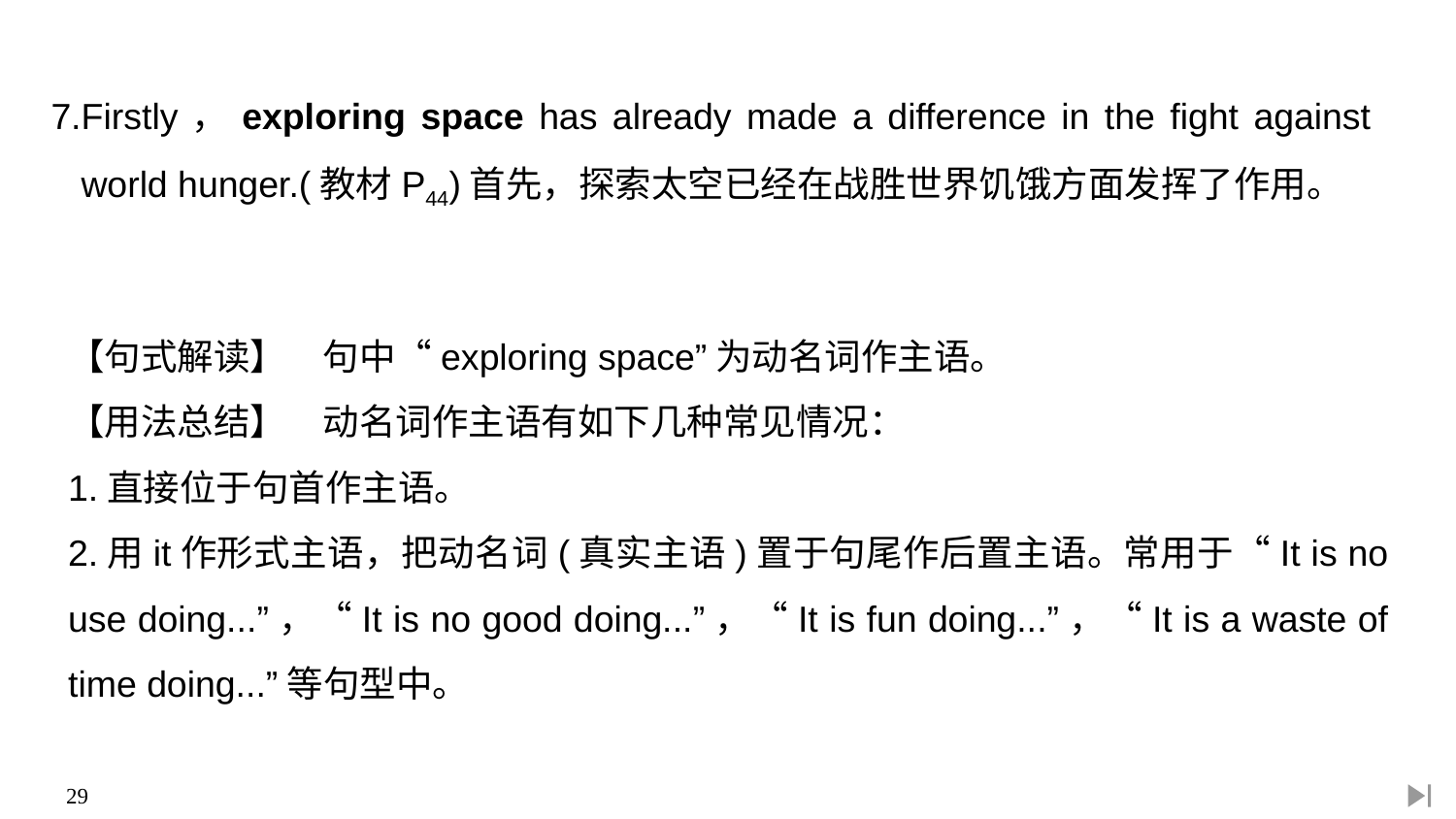

7.Firstly，exploring space has already made a difference in the fight against world hunger.(教材P44)首先，探索太空已经在战胜世界饥饿方面发挥了作用。
【句式解读】　句中“exploring space”为动名词作主语。
【用法总结】　动名词作主语有如下几种常见情况：
1.直接位于句首作主语。
2.用it作形式主语，把动名词(真实主语)置于句尾作后置主语。常用于“It is no use doing...”，“It is no good doing...”，“It is fun doing...”，“It is a waste of time doing...”等句型中。